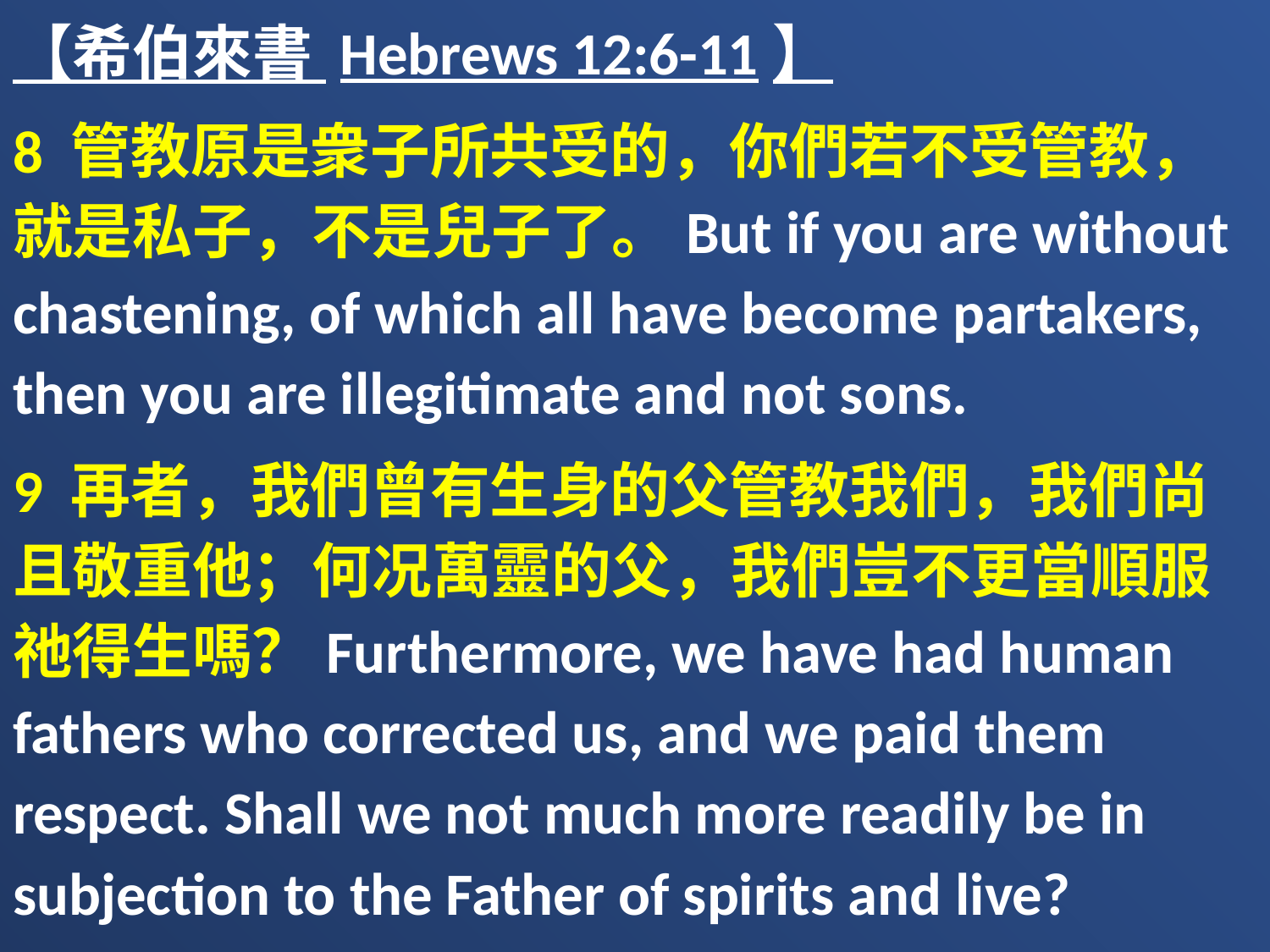

【希伯來書 Hebrews 12:6-11】
8 管教原是衆子所共受的，你們若不受管教，就是私子，不是兒子了。But if you are without chastening, of which all have become partakers, then you are illegitimate and not sons.
9 再者，我們曾有生身的父管教我們，我們尚且敬重他；何况萬靈的父，我們豈不更當順服祂得生嗎？Furthermore, we have had human fathers who corrected us, and we paid them respect. Shall we not much more readily be in subjection to the Father of spirits and live?